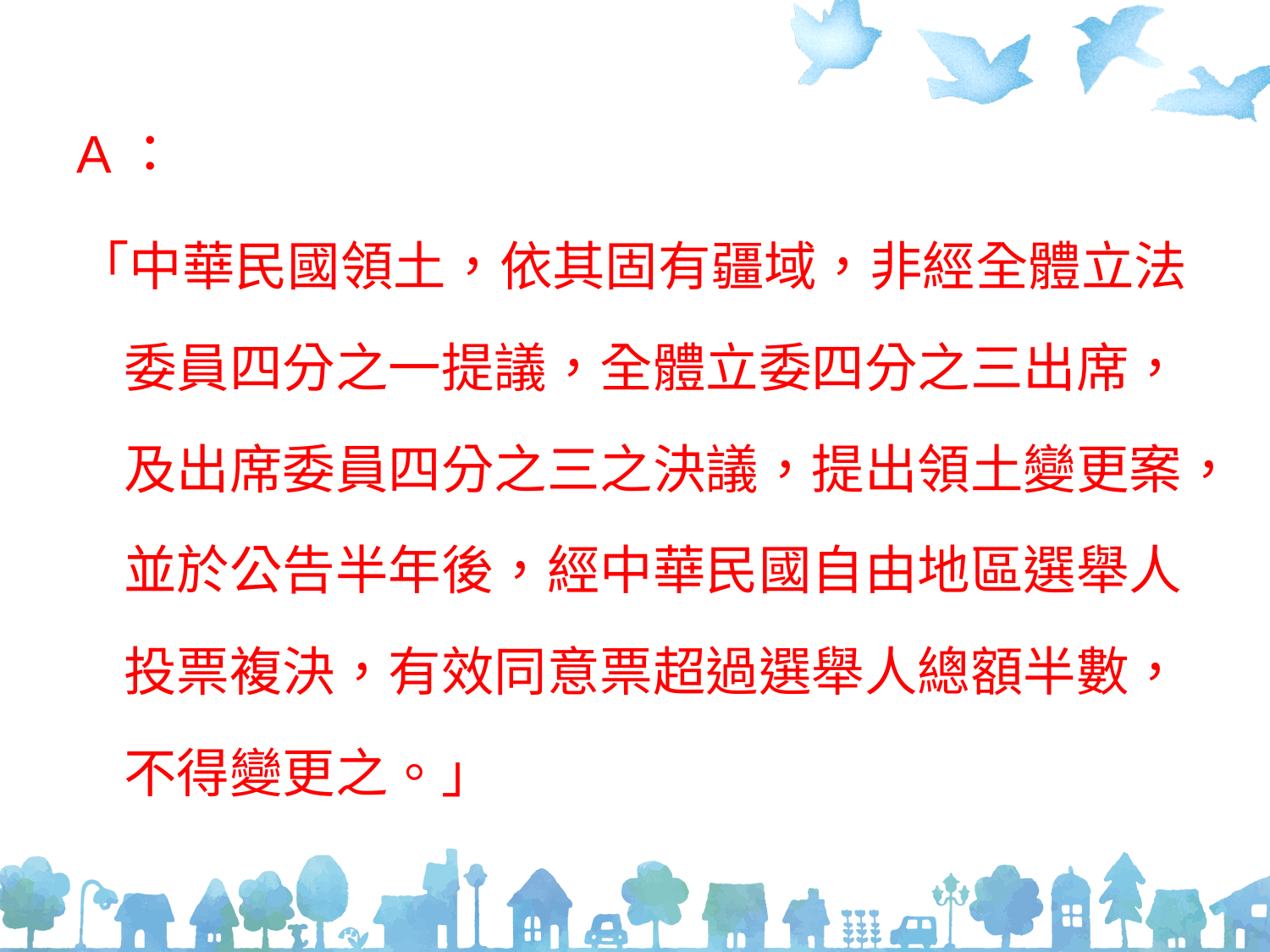

A：
「中華民國領土，依其固有疆域，非經全體立法委員四分之一提議，全體立委四分之三出席，及出席委員四分之三之決議，提出領土變更案，並於公告半年後，經中華民國自由地區選舉人投票複決，有效同意票超過選舉人總額半數，不得變更之。」